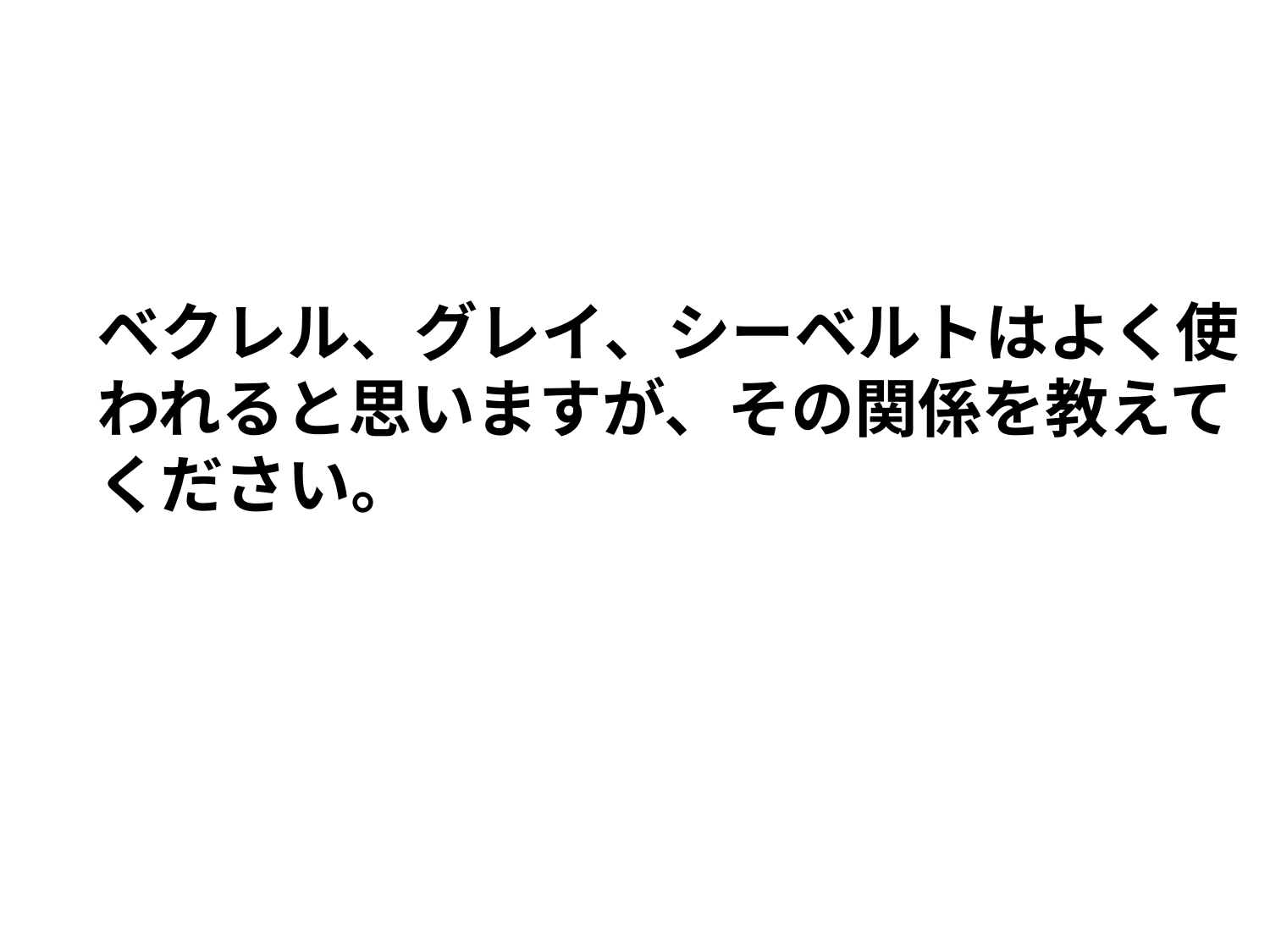

ベクレル、グレイ、シーベルトはよく使われると思いますが、その関係を教えてください。